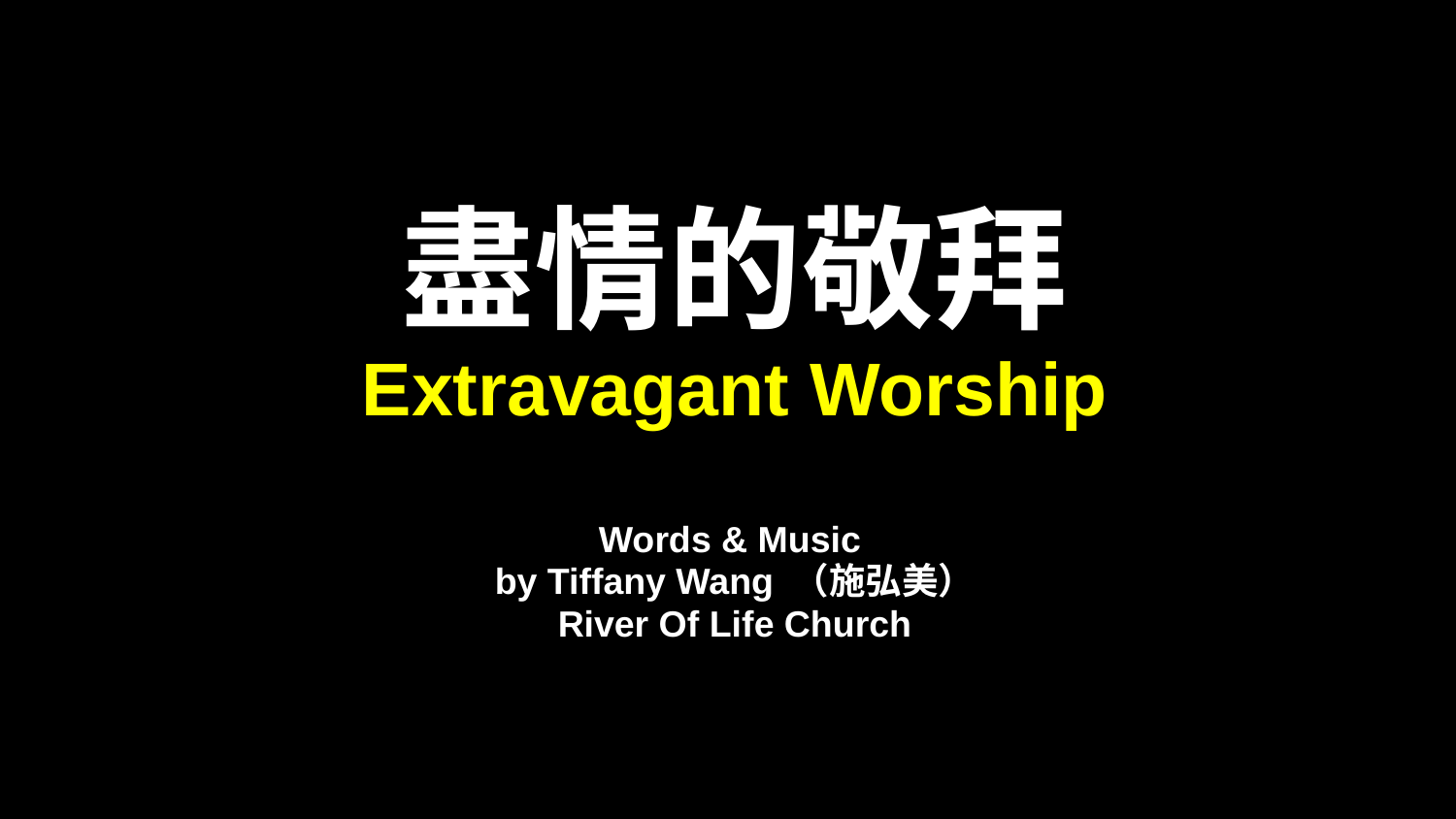

盡情的敬拜
Extravagant Worship

Words & Music
by Tiffany Wang （施弘美）
River Of Life Church